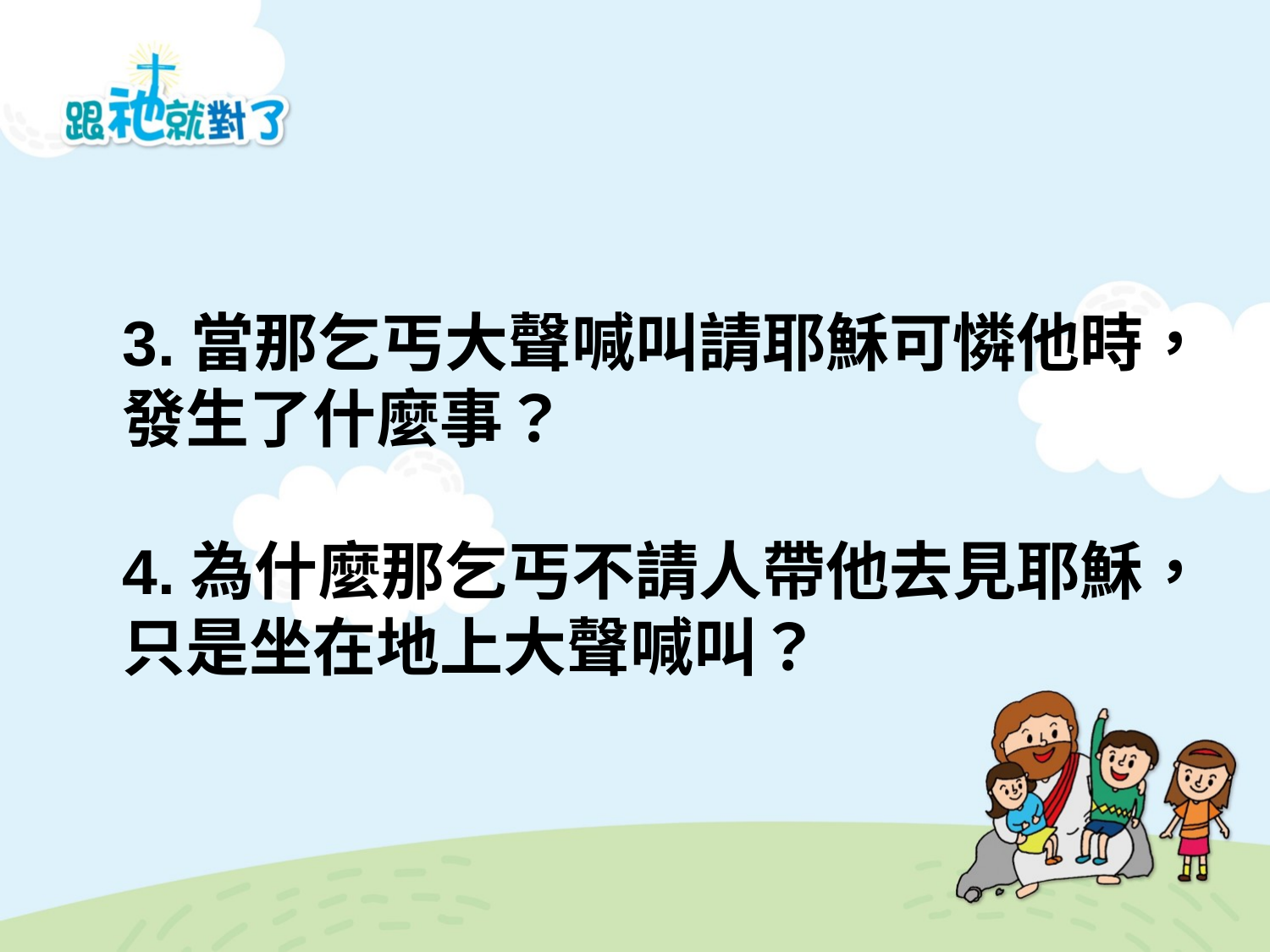

3.當那乞丐大聲喊叫請耶穌可憐他時，發生了什麼事？

4.為什麼那乞丐不請人帶他去見耶穌，只是坐在地上大聲喊叫？